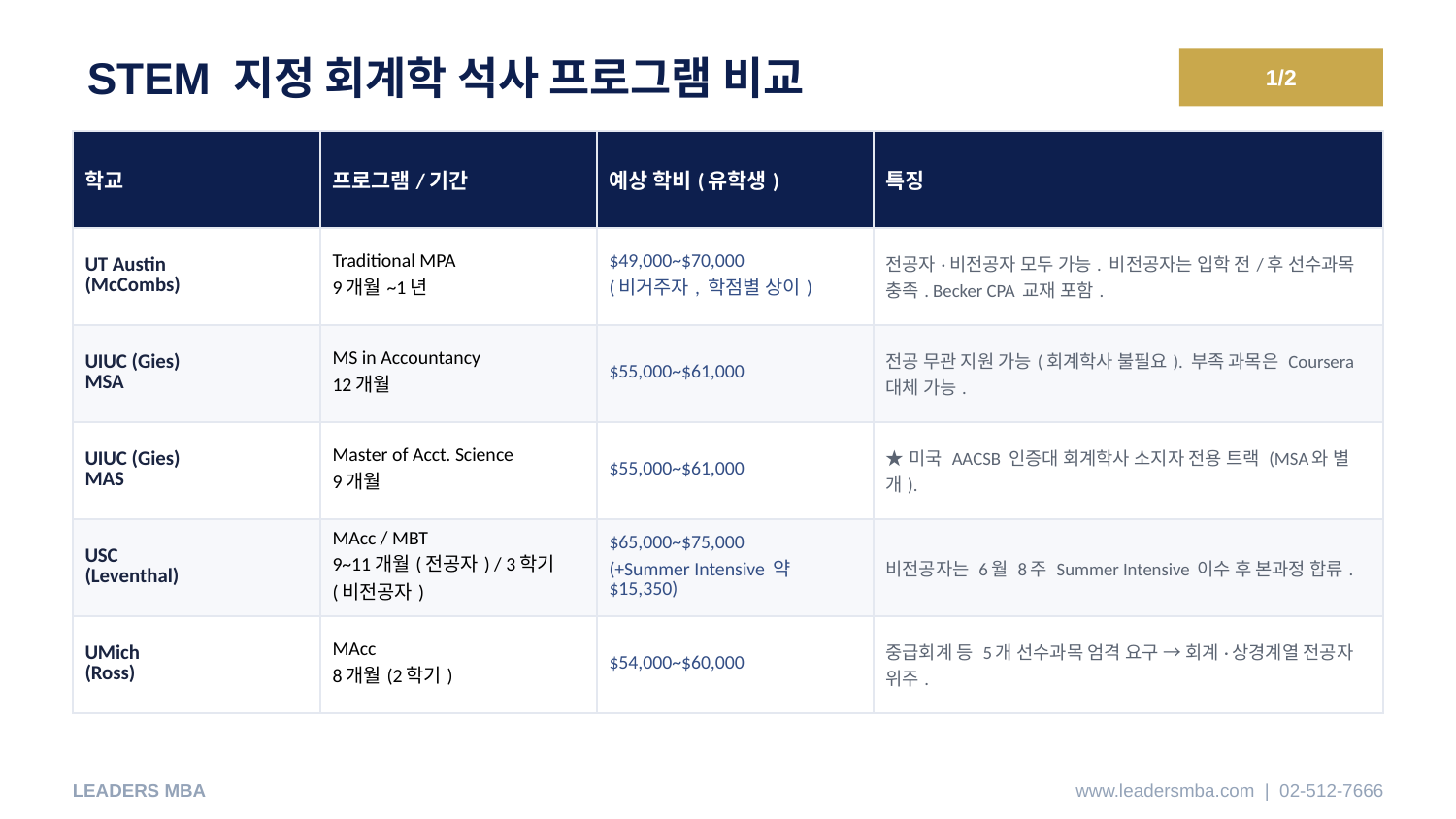

STEM 지정 회계학 석사 프로그램 비교
1/2
| 학교 | 프로그램/기간 | 예상 학비(유학생) | 특징 |
| --- | --- | --- | --- |
| UT Austin (McCombs) | Traditional MPA 9개월~1년 | $49,000~$70,000 (비거주자, 학점별 상이) | 전공자·비전공자 모두 가능. 비전공자는 입학 전/후 선수과목 충족. Becker CPA 교재 포함. |
| UIUC (Gies) MSA | MS in Accountancy 12개월 | $55,000~$61,000 | 전공 무관 지원 가능(회계학사 불필요). 부족 과목은 Coursera 대체 가능. |
| UIUC (Gies) MAS | Master of Acct. Science 9개월 | $55,000~$61,000 | ★미국 AACSB 인증대 회계학사 소지자 전용 트랙 (MSA와 별개). |
| USC (Leventhal) | MAcc / MBT 9~11개월(전공자) / 3학기(비전공자) | $65,000~$75,000 (+Summer Intensive 약 $15,350) | 비전공자는 6월 8주 Summer Intensive 이수 후 본과정 합류. |
| UMich (Ross) | MAcc 8개월(2학기) | $54,000~$60,000 | 중급회계 등 5개 선수과목 엄격 요구 → 회계·상경계열 전공자 위주. |
LEADERS MBA
www.leadersmba.com  |  02-512-7666